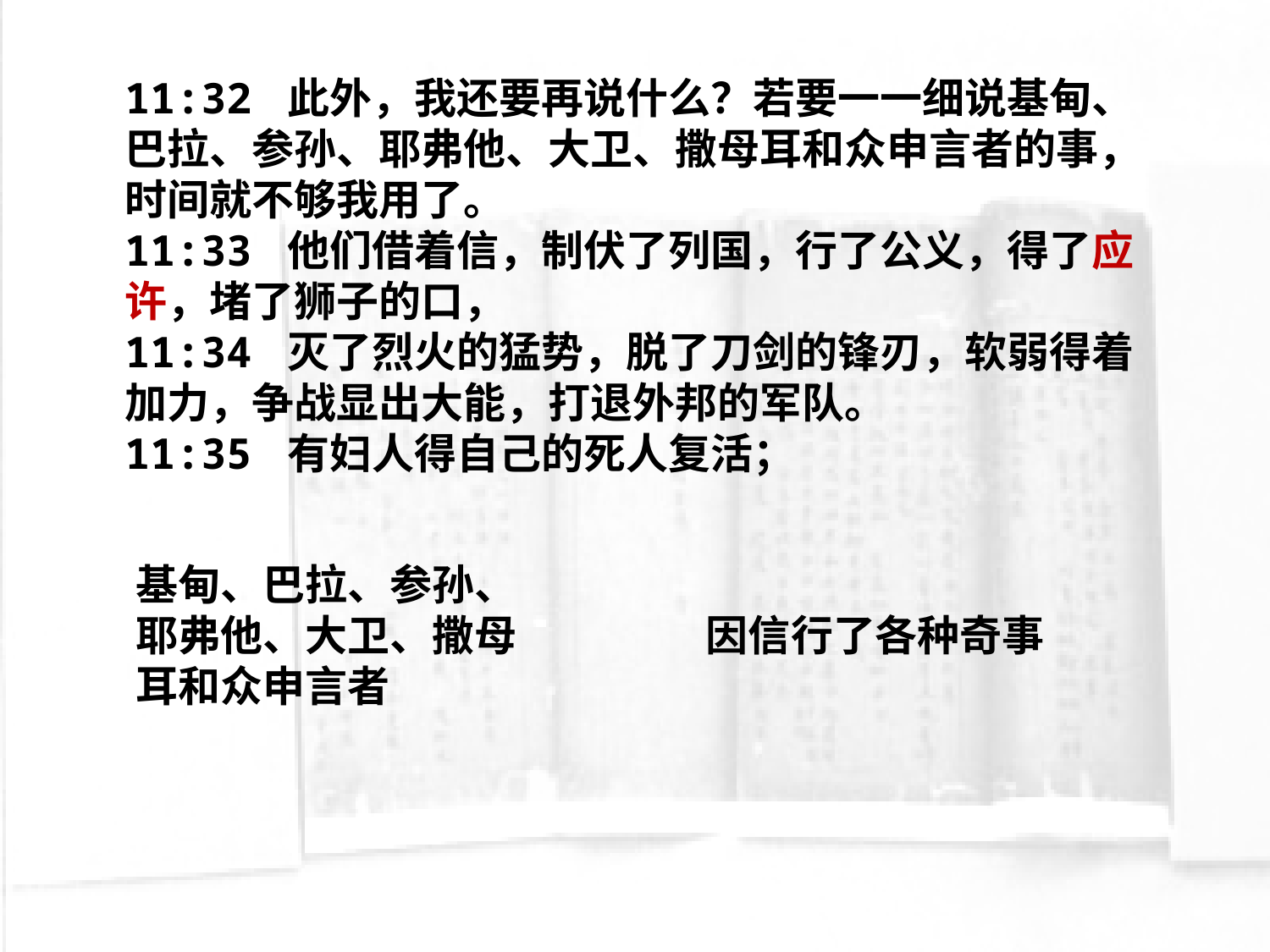

11:32 此外，我还要再说什么？若要一一细说基甸、巴拉、参孙、耶弗他、大卫、撒母耳和众申言者的事，时间就不够我用了。
11:33 他们借着信，制伏了列国，行了公义，得了应许，堵了狮子的口，
11:34 灭了烈火的猛势，脱了刀剑的锋刃，软弱得着加力，争战显出大能，打退外邦的军队。
11:35 有妇人得自己的死人复活；
基甸、巴拉、参孙、耶弗他、大卫、撒母耳和众申言者
因信行了各种奇事